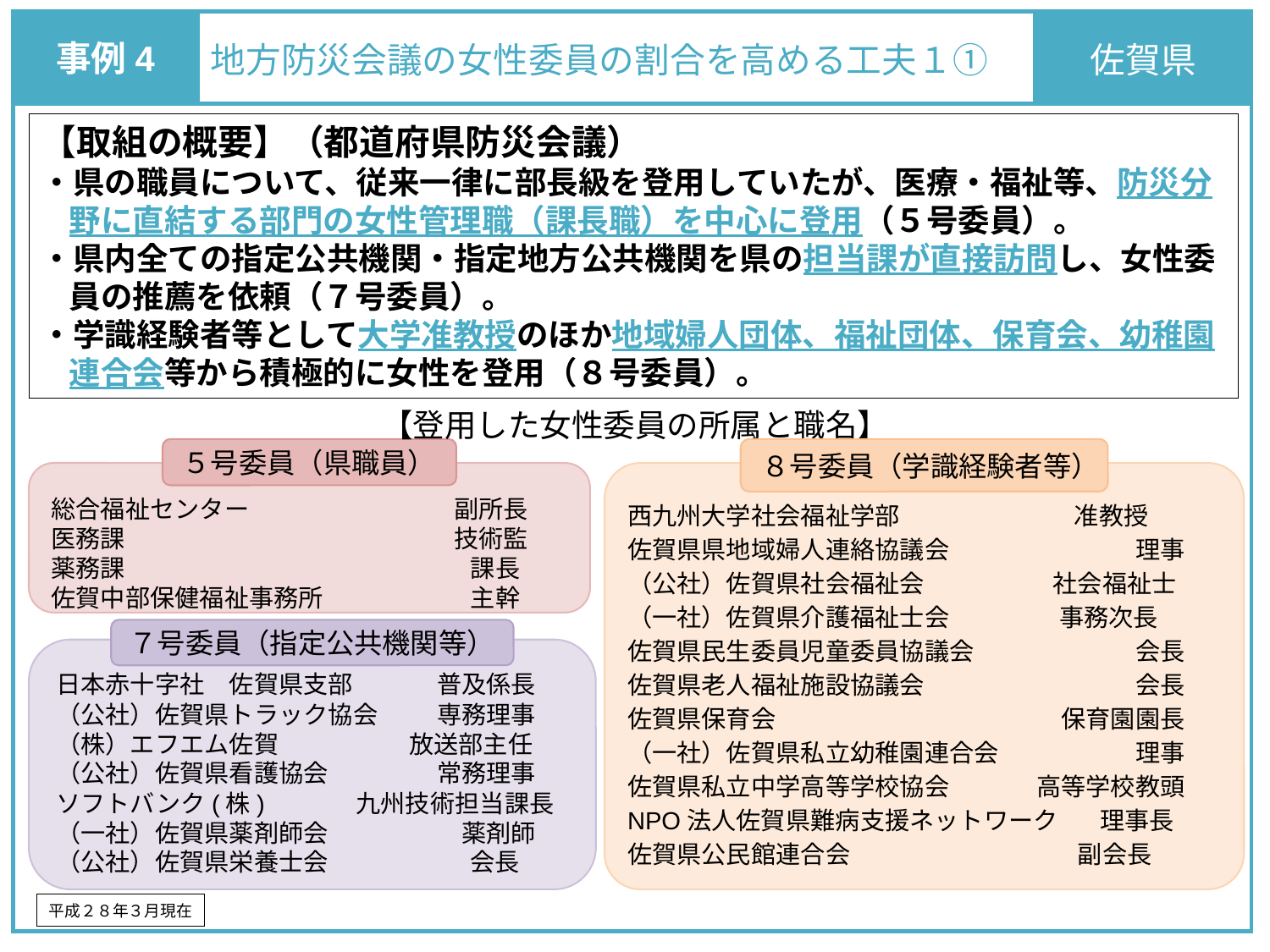

事例4

地方防災会議の女性委員の割合を高める工夫１①
佐賀県
【取組の概要】（都道府県防災会議）
・県の職員について、従来一律に部長級を登用していたが、医療・福祉等、防災分野に直結する部門の女性管理職（課長職）を中心に登用（５号委員）。
・県内全ての指定公共機関・指定地方公共機関を県の担当課が直接訪問し、女性委員の推薦を依頼（７号委員）。
・学識経験者等として大学准教授のほか地域婦人団体、福祉団体、保育会、幼稚園連合会等から積極的に女性を登用（８号委員）。
【登用した女性委員の所属と職名】
８号委員（学識経験者等）
５号委員（県職員）

総合福祉センター		    副所長
医務課　		　　　	    技術監
薬務課　		　　	       課長
佐賀中部保健福祉事務所	       主幹

西九州大学社会福祉学部	            准教授

佐賀県県地域婦人連絡協議会		理事

（公社）佐賀県社会福祉会　	　    社会福祉士

（一社）佐賀県介護福祉士会　	          事務次長

佐賀県民生委員児童委員協議会		会長

佐賀県老人福祉施設協議会　	　	会長

佐賀県保育会　		　　 保育園園長

（一社）佐賀県私立幼稚園連合会		理事

佐賀県私立中学高等学校協会	　 高等学校教頭

NPO法人佐賀県難病支援ネットワーク        理事長

佐賀県公民館連合会		             副会長
７号委員（指定公共機関等）

日本赤十字社　佐賀県支部　	普及係長
（公社）佐賀県トラック協会	専務理事
（株）エフエム佐賀	　　　　放送部主任
（公社）佐賀県看護協会　	常務理事
ソフトバンク(株)　　　  九州技術担当課長
（一社）佐賀県薬剤師会　	　薬剤師
（公社）佐賀県栄養士会　　	      会長
平成２８年３月現在